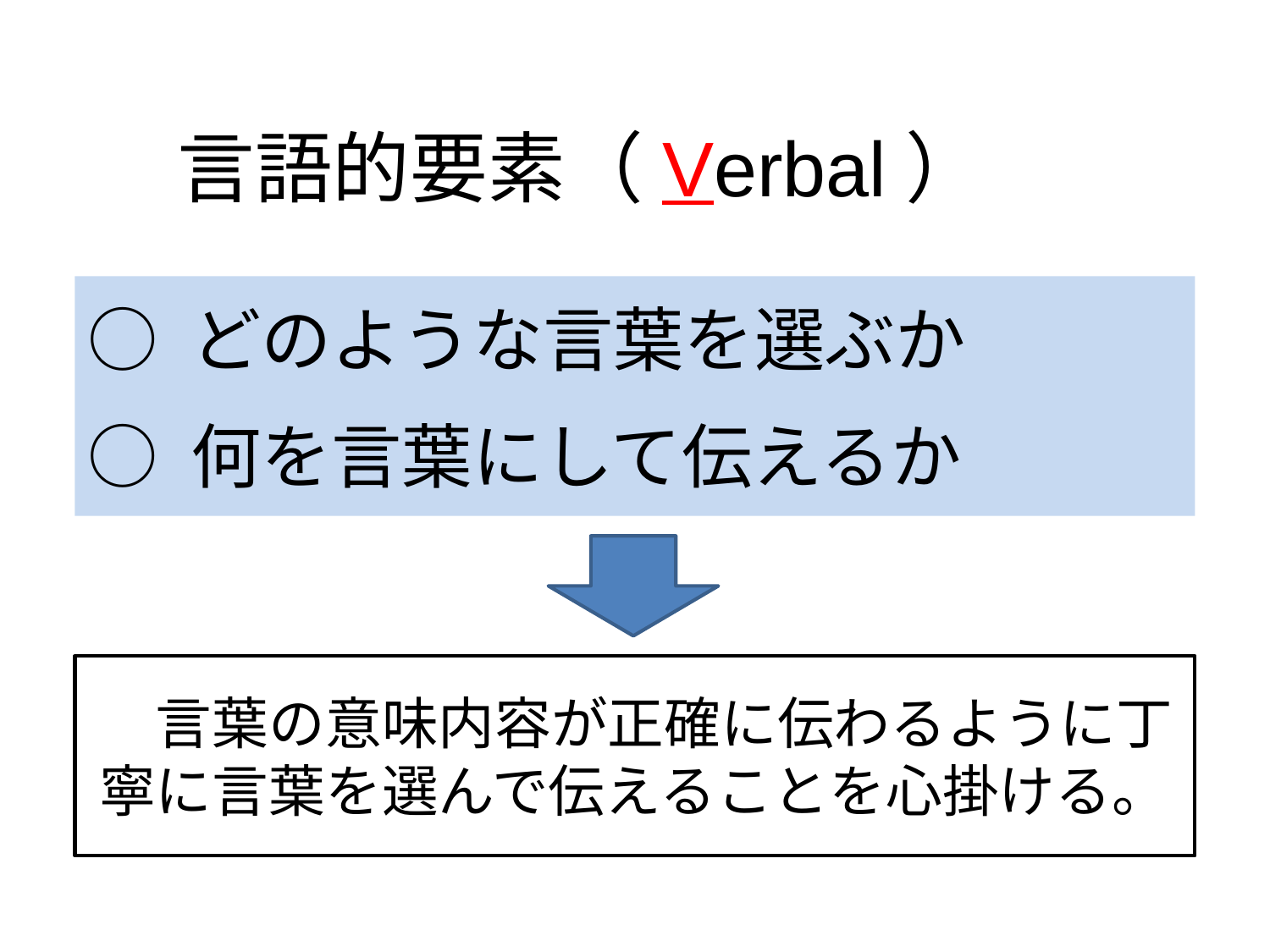

言語的要素（Verbal）
○ どのような言葉を選ぶか
○ 何を言葉にして伝えるか

　言葉の意味内容が正確に伝わるように丁寧に言葉を選んで伝えることを心掛ける。